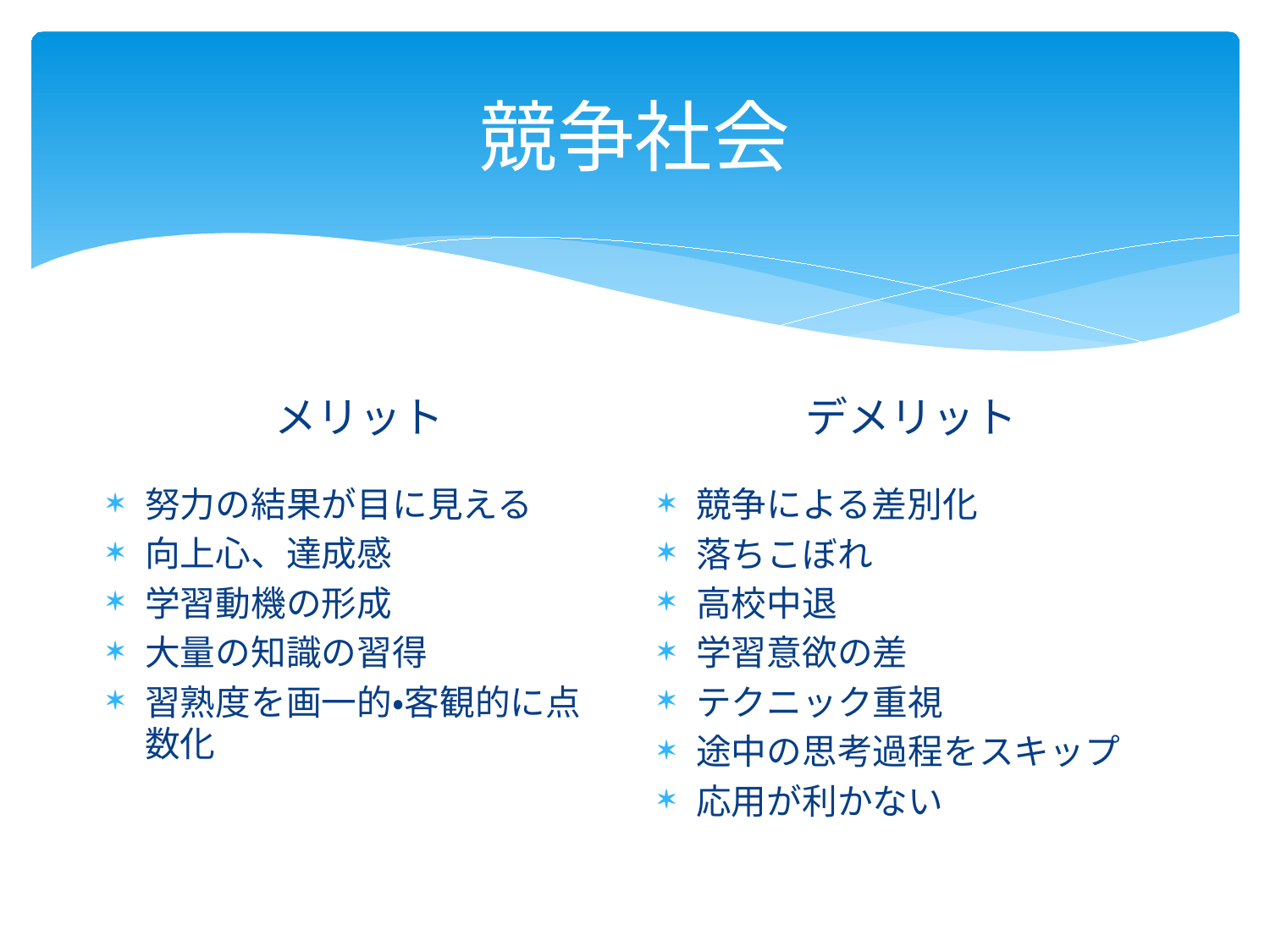

# 競争社会
デメリット
メリット
努力の結果が目に見える
向上心、達成感
学習動機の形成
大量の知識の習得
習熟度を画一的・客観的に点数化

競争による差別化
落ちこぼれ
高校中退
学習意欲の差
テクニック重視
途中の思考過程をスキップ
応用が利かない